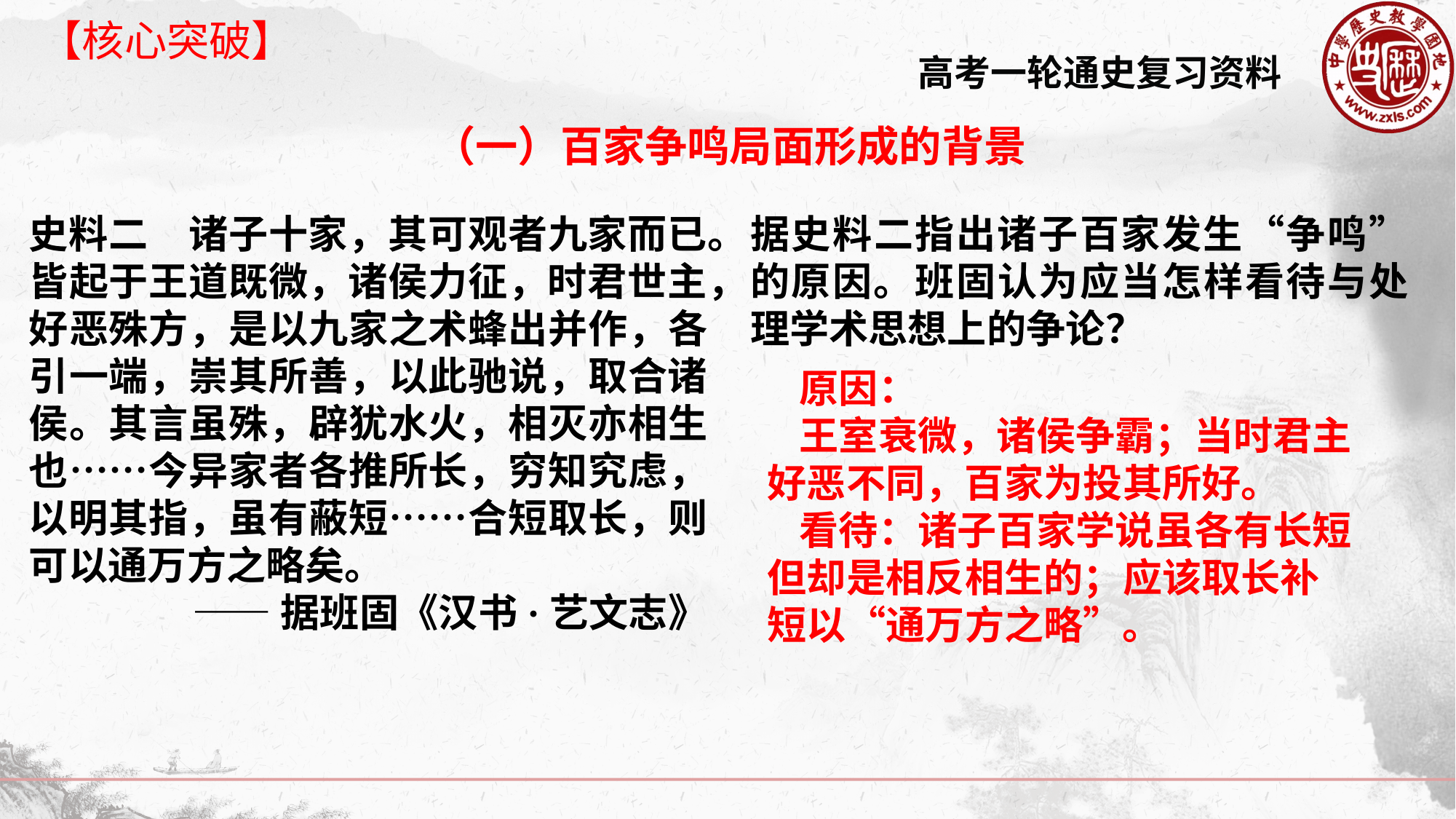

【核心突破】
（一）百家争鸣局面形成的背景
史料二　诸子十家，其可观者九家而已。皆起于王道既微，诸侯力征，时君世主，好恶殊方，是以九家之术蜂出并作，各引一端，崇其所善，以此驰说，取合诸侯。其言虽殊，辟犹水火，相灭亦相生也……今异家者各推所长，穷知究虑，以明其指，虽有蔽短……合短取长，则可以通万方之略矣。
——据班固《汉书·艺文志》
据史料二指出诸子百家发生“争鸣”的原因。班固认为应当怎样看待与处理学术思想上的争论？
原因：
王室衰微，诸侯争霸；当时君主好恶不同，百家为投其所好。
看待：诸子百家学说虽各有长短但却是相反相生的；应该取长补短以“通万方之略”。